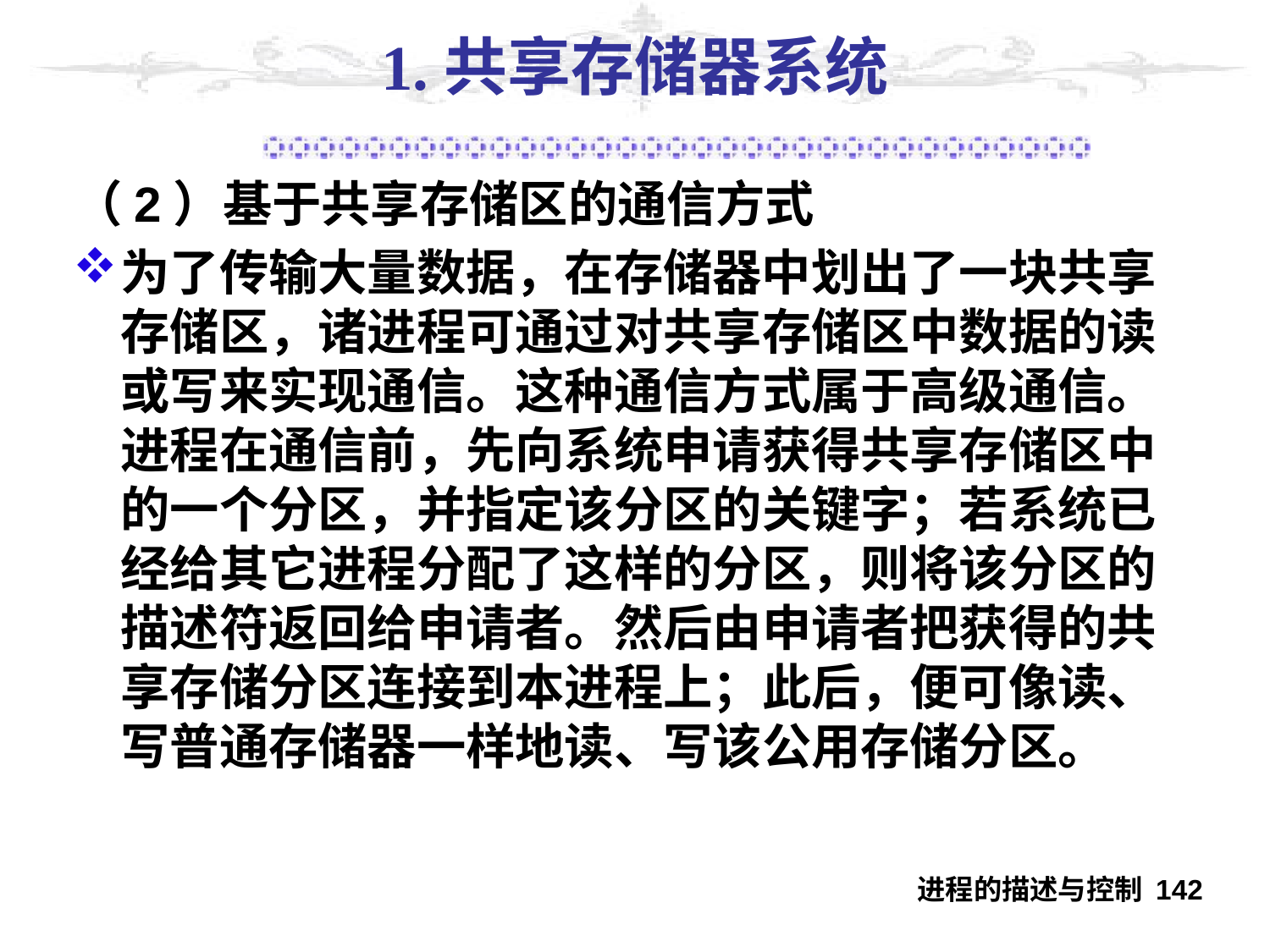

# 1.共享存储器系统
（2）基于共享存储区的通信方式
为了传输大量数据，在存储器中划出了一块共享存储区，诸进程可通过对共享存储区中数据的读或写来实现通信。这种通信方式属于高级通信。进程在通信前，先向系统申请获得共享存储区中的一个分区，并指定该分区的关键字；若系统已经给其它进程分配了这样的分区，则将该分区的描述符返回给申请者。然后由申请者把获得的共享存储分区连接到本进程上；此后，便可像读、写普通存储器一样地读、写该公用存储分区。